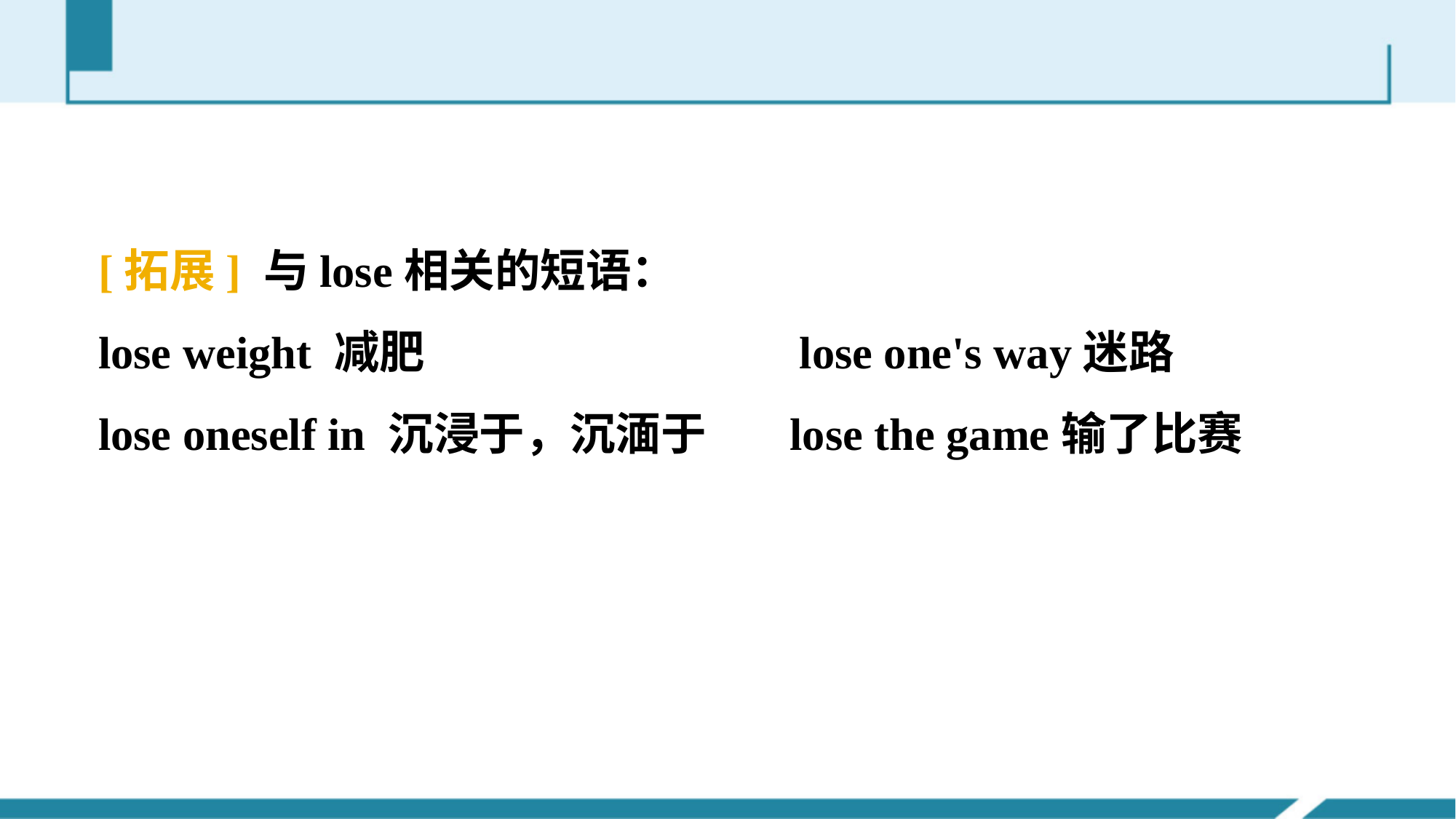

[拓展] 与lose相关的短语：
lose weight 减肥　　　　　　　　lose one's way迷路
lose oneself in 沉浸于，沉湎于       lose the game输了比赛